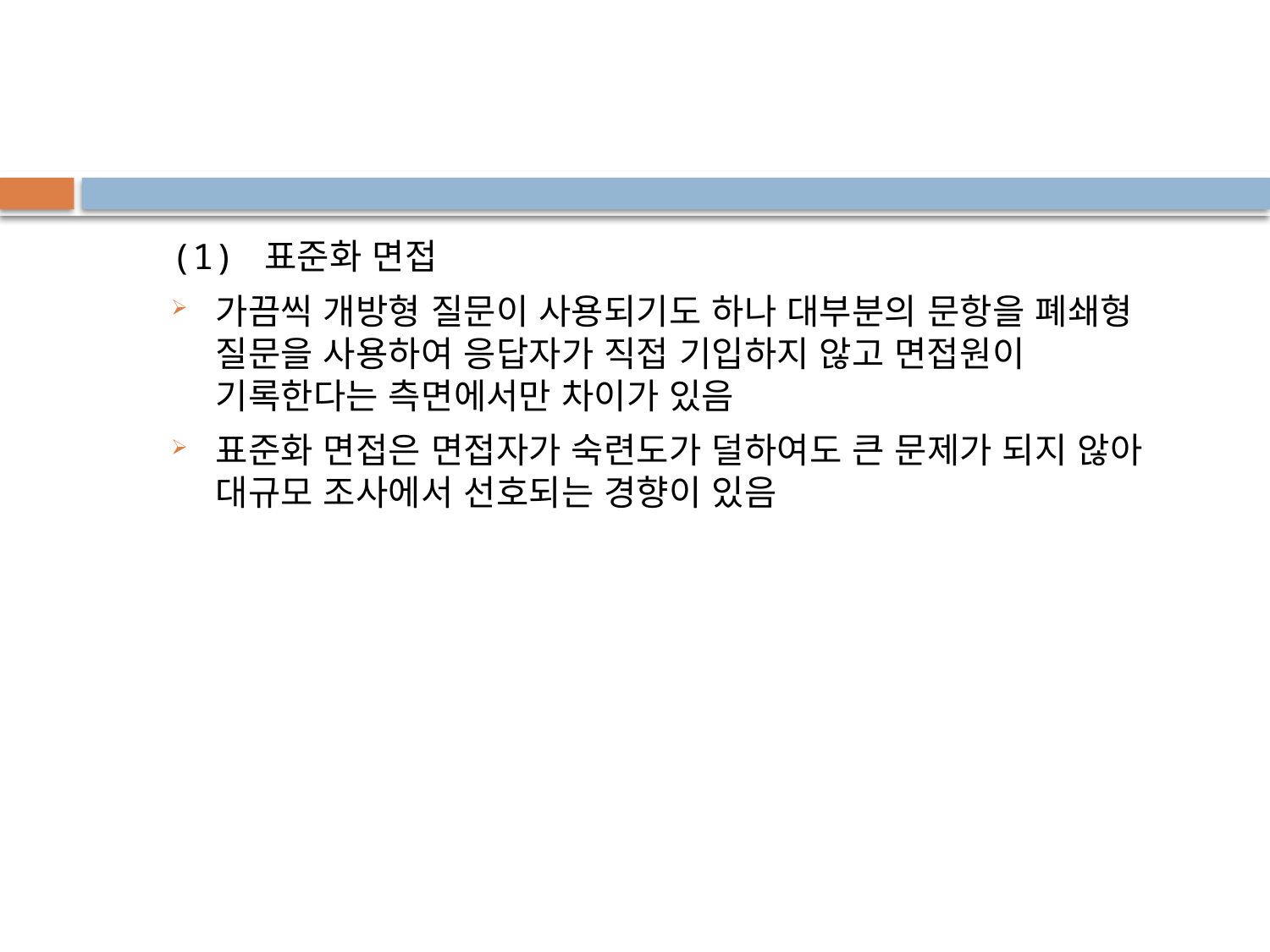

(1) 표준화 면접
가끔씩 개방형 질문이 사용되기도 하나 대부분의 문항을 폐쇄형 질문을 사용하여 응답자가 직접 기입하지 않고 면접원이 기록한다는 측면에서만 차이가 있음
표준화 면접은 면접자가 숙련도가 덜하여도 큰 문제가 되지 않아 대규모 조사에서 선호되는 경향이 있음